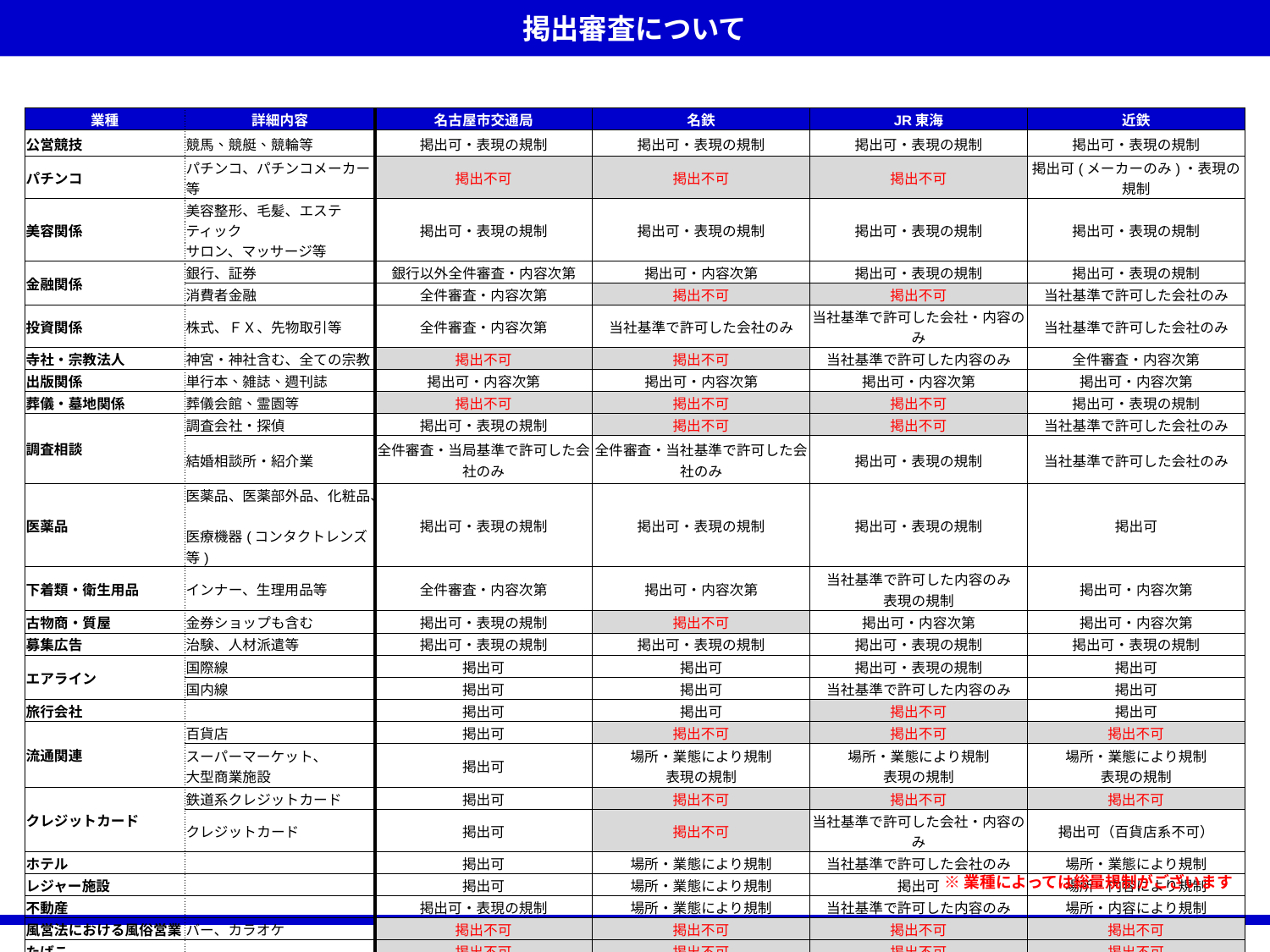

掲出審査について
| 業種 | 詳細内容 | 名古屋市交通局 | 名鉄 | JR東海 | 近鉄 |
| --- | --- | --- | --- | --- | --- |
| 公営競技 | 競馬、競艇、競輪等 | 掲出可・表現の規制 | 掲出可・表現の規制 | 掲出可・表現の規制 | 掲出可・表現の規制 |
| パチンコ | パチンコ、パチンコメーカー等 | 掲出不可 | 掲出不可 | 掲出不可 | 掲出可(メーカーのみ)・表現の規制 |
| 美容関係 | 美容整形、毛髪、エステティック サロン、マッサージ等 | 掲出可・表現の規制 | 掲出可・表現の規制 | 掲出可・表現の規制 | 掲出可・表現の規制 |
| 金融関係 | 銀行、証券 | 銀行以外全件審査・内容次第 | 掲出可・内容次第 | 掲出可・表現の規制 | 掲出可・表現の規制 |
|  | 消費者金融 | 全件審査・内容次第 | 掲出不可 | 掲出不可 | 当社基準で許可した会社のみ |
| 投資関係 | 株式、ＦＸ、先物取引等 | 全件審査・内容次第 | 当社基準で許可した会社のみ | 当社基準で許可した会社・内容のみ | 当社基準で許可した会社のみ |
| 寺社・宗教法人 | 神宮・神社含む、全ての宗教 | 掲出不可 | 掲出不可 | 当社基準で許可した内容のみ | 全件審査・内容次第 |
| 出版関係 | 単行本、雑誌、週刊誌 | 掲出可・内容次第 | 掲出可・内容次第 | 掲出可・内容次第 | 掲出可・内容次第 |
| 葬儀・墓地関係 | 葬儀会館、霊園等 | 掲出不可 | 掲出不可 | 掲出不可 | 掲出可・表現の規制 |
| 調査相談 | 調査会社・探偵 | 掲出可・表現の規制 | 掲出不可 | 掲出不可 | 当社基準で許可した会社のみ |
|  | 結婚相談所・紹介業 | 全件審査・当局基準で許可した会社のみ | 全件審査・当社基準で許可した会社のみ | 掲出可・表現の規制 | 当社基準で許可した会社のみ |
| 医薬品 | 医薬品、医薬部外品、化粧品、 医療機器(コンタクトレンズ等) | 掲出可・表現の規制 | 掲出可・表現の規制 | 掲出可・表現の規制 | 掲出可 |
| 下着類・衛生用品 | インナー、生理用品等 | 全件審査・内容次第 | 掲出可・内容次第 | 当社基準で許可した内容のみ 表現の規制 | 掲出可・内容次第 |
| 古物商・質屋 | 金券ショップも含む | 掲出可・表現の規制 | 掲出不可 | 掲出可・内容次第 | 掲出可・内容次第 |
| 募集広告 | 治験、人材派遣等 | 掲出可・表現の規制 | 掲出可・表現の規制 | 掲出可・表現の規制 | 掲出可・表現の規制 |
| エアライン | 国際線 | 掲出可 | 掲出可 | 掲出可・表現の規制 | 掲出可 |
|  | 国内線 | 掲出可 | 掲出可 | 当社基準で許可した内容のみ | 掲出可 |
| 旅行会社 |  | 掲出可 | 掲出可 | 掲出不可 | 掲出可 |
| 流通関連 | 百貨店 | 掲出可 | 掲出不可 | 掲出不可 | 掲出不可 |
|  | スーパーマーケット、 大型商業施設 | 掲出可 | 場所・業態により規制 表現の規制 | 場所・業態により規制 表現の規制 | 場所・業態により規制 表現の規制 |
| クレジットカード | 鉄道系クレジットカード | 掲出可 | 掲出不可 | 掲出不可 | 掲出不可 |
|  | クレジットカード | 掲出可 | 掲出不可 | 当社基準で許可した会社・内容のみ | 掲出可（百貨店系不可） |
| ホテル |  | 掲出可 | 場所・業態により規制 | 当社基準で許可した会社のみ | 場所・業態により規制 |
| レジャー施設 |  | 掲出可 | 場所・業態により規制 | 掲出可 | 場所・内容により規制 |
| 不動産 |  | 掲出可・表現の規制 | 場所・業態により規制 | 当社基準で許可した内容のみ | 場所・内容により規制 |
| 風営法における風俗営業 | バー、カラオケ | 掲出不可 | 掲出不可 | 掲出不可 | 掲出不可 |
| たばこ |  | 掲出不可 | 掲出不可 | 掲出不可 | 掲出不可 |
| 意見広告 |  | 掲出不可 | 掲出不可 | 掲出不可 | 掲出不可 |
※業種によっては総量規制がございます